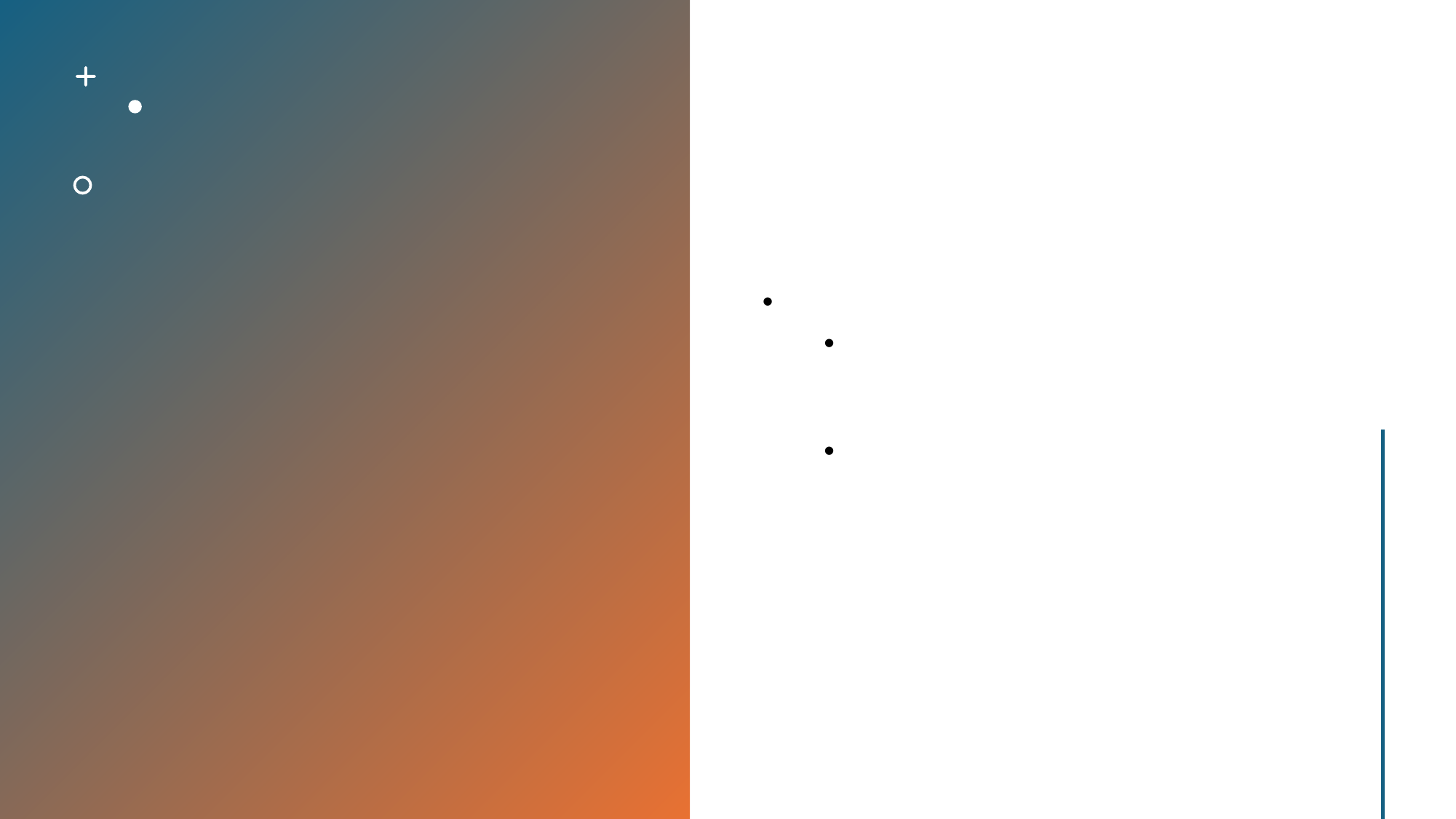

미군 지원 아래의 민주주의와 시장 경제
제2차 세계 대전 이후, 미군은 일본을 점령하고 민주주의와 시장 경제를 도입했습니다.
이러한 변화는 일본의 정치, 경제, 사회 구조에 긍정적인 영향을 미쳤습니다.